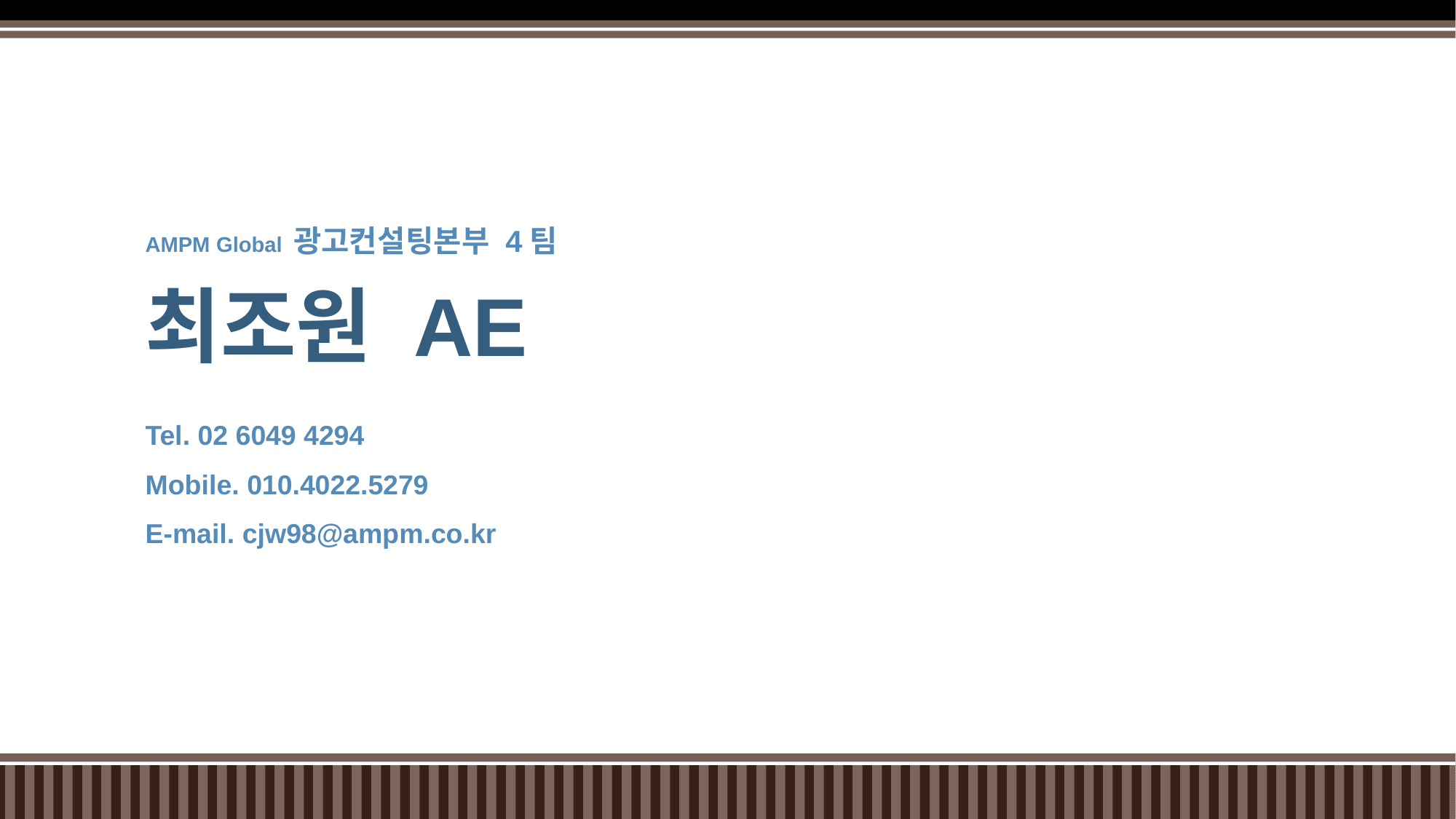

AMPM Global 광고컨설팅본부 4팀
최조원 AE
Tel. 02 6049 4294
Mobile. 010.4022.5279
E-mail. cjw98@ampm.co.kr